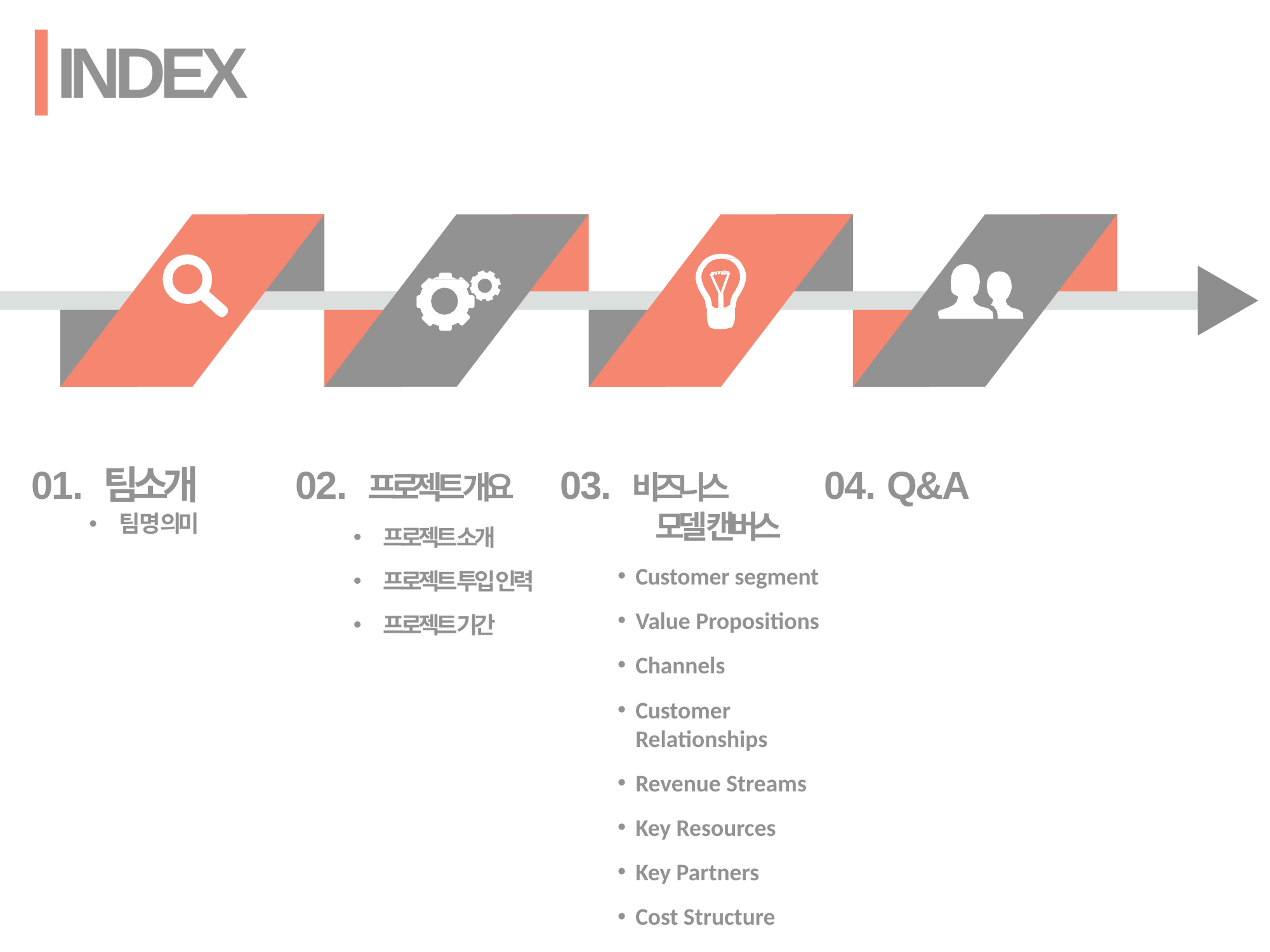

INDEX
#

01. 팀소개
팀 명 의미
02. 프로젝트 개요
프로젝트 소개
프로젝트 투입 인력
프로젝트 기간
03. 비즈니스
	모델  캔버스
Customer segment
Value Propositions
Channels
Customer Relationships
Revenue Streams
Key Resources
Key Partners
Cost Structure

04. Q&A